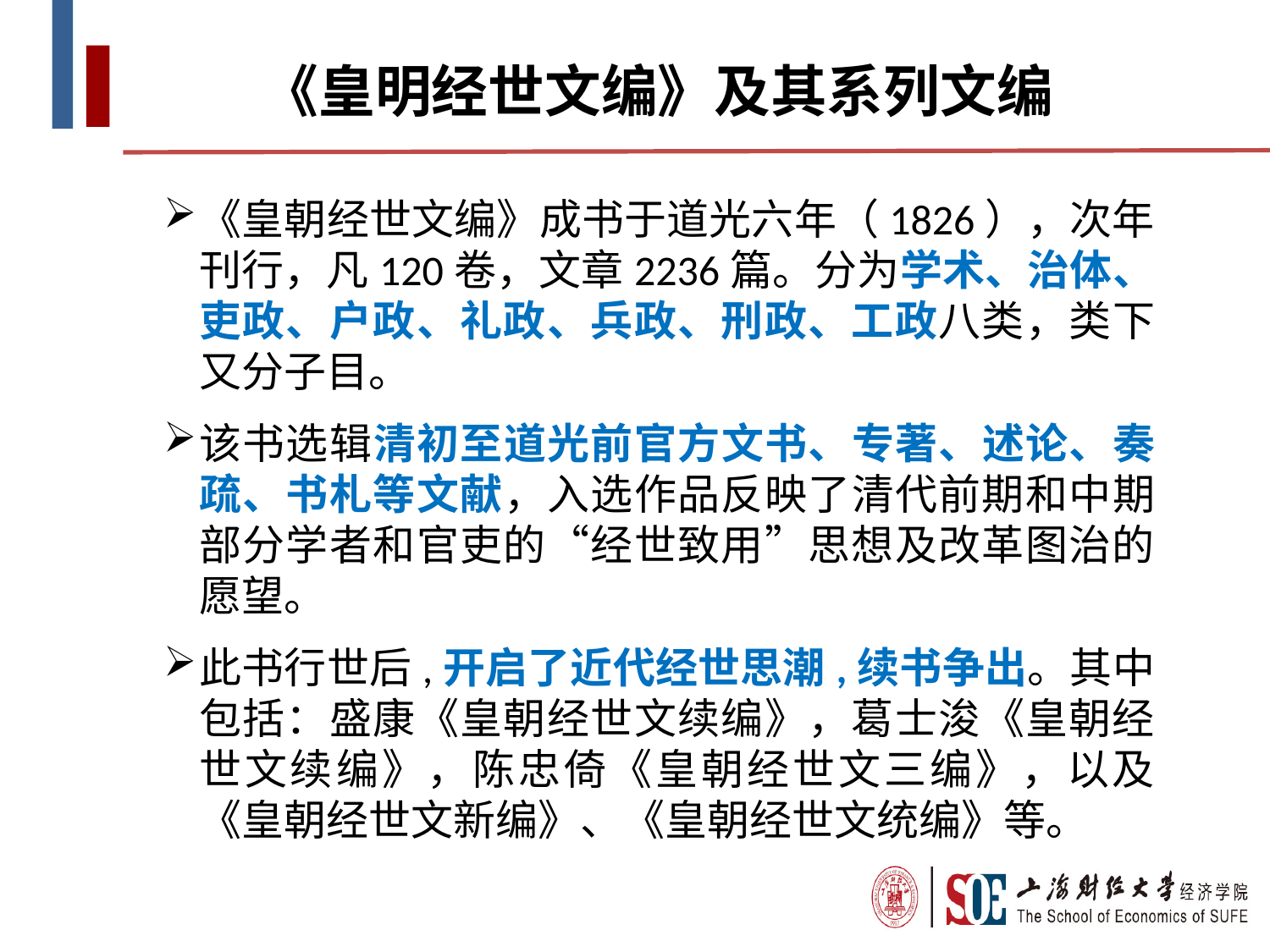

《皇明经世文编》及其系列文编
《皇朝经世文编》成书于道光六年（1826），次年刊行，凡120卷，文章2236篇。分为学术、治体、吏政、户政、礼政、兵政、刑政、工政八类，类下又分子目。
该书选辑清初至道光前官方文书、专著、述论、奏疏、书札等文献，入选作品反映了清代前期和中期部分学者和官吏的“经世致用”思想及改革图治的愿望。
此书行世后,开启了近代经世思潮,续书争出。其中包括：盛康《皇朝经世文续编》，葛士浚《皇朝经世文续编》，陈忠倚《皇朝经世文三编》，以及《皇朝经世文新编》、《皇朝经世文统编》等。